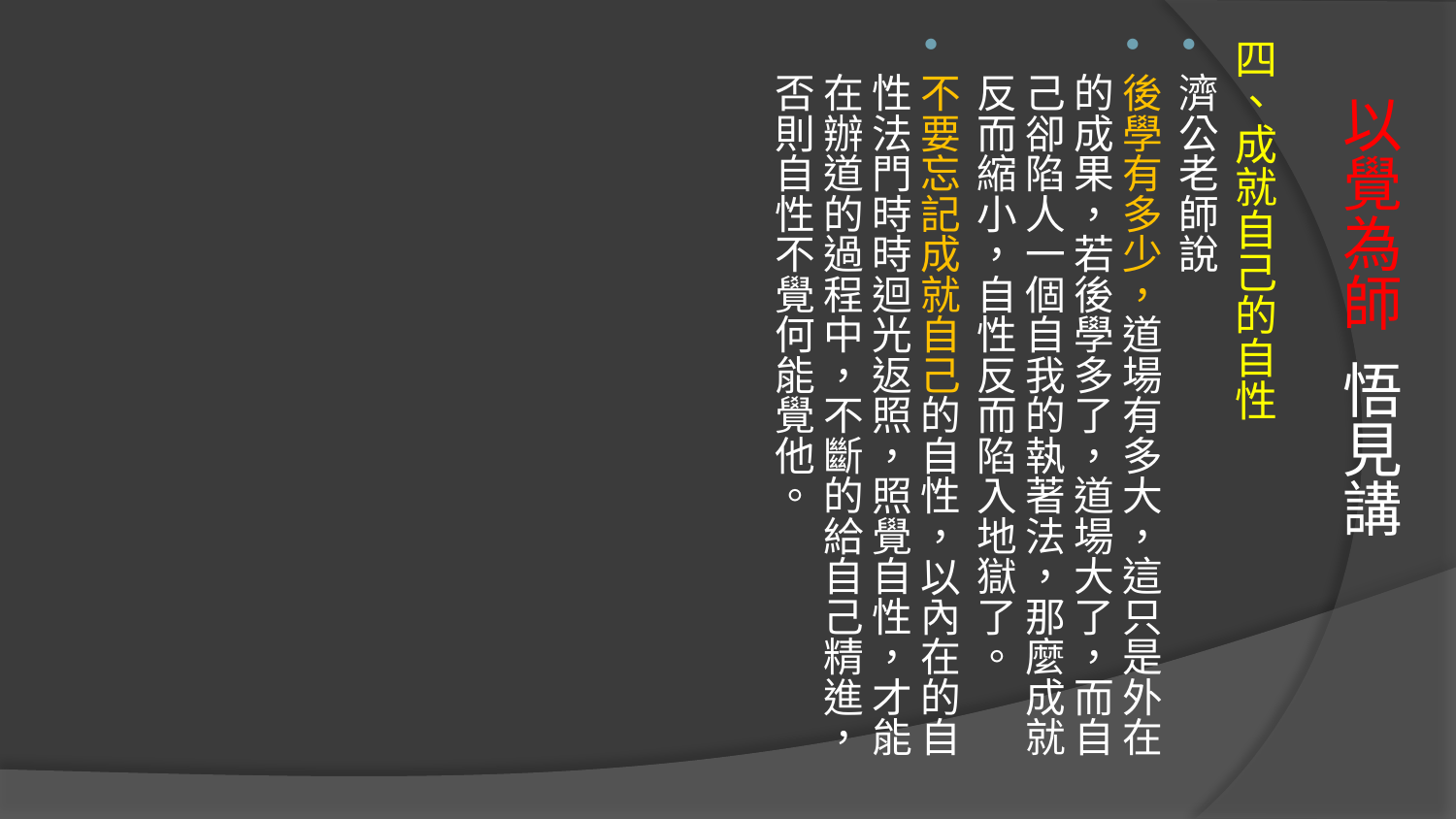

四、成就自己的自性
濟公老師說
後學有多少，道場有多大，這只是外在的成果，若後學多了，道場大了，而自己卻陷人一個自我的執著法，那麼成就反而縮小，自性反而陷入地獄了。
不要忘記成就自己的自性，以內在的自性法門時時迴光返照，照覺自性，才能在辦道的過程中，不斷的給自己精進，否則自性不覺何能覺他。

# 以覺為師  悟見講